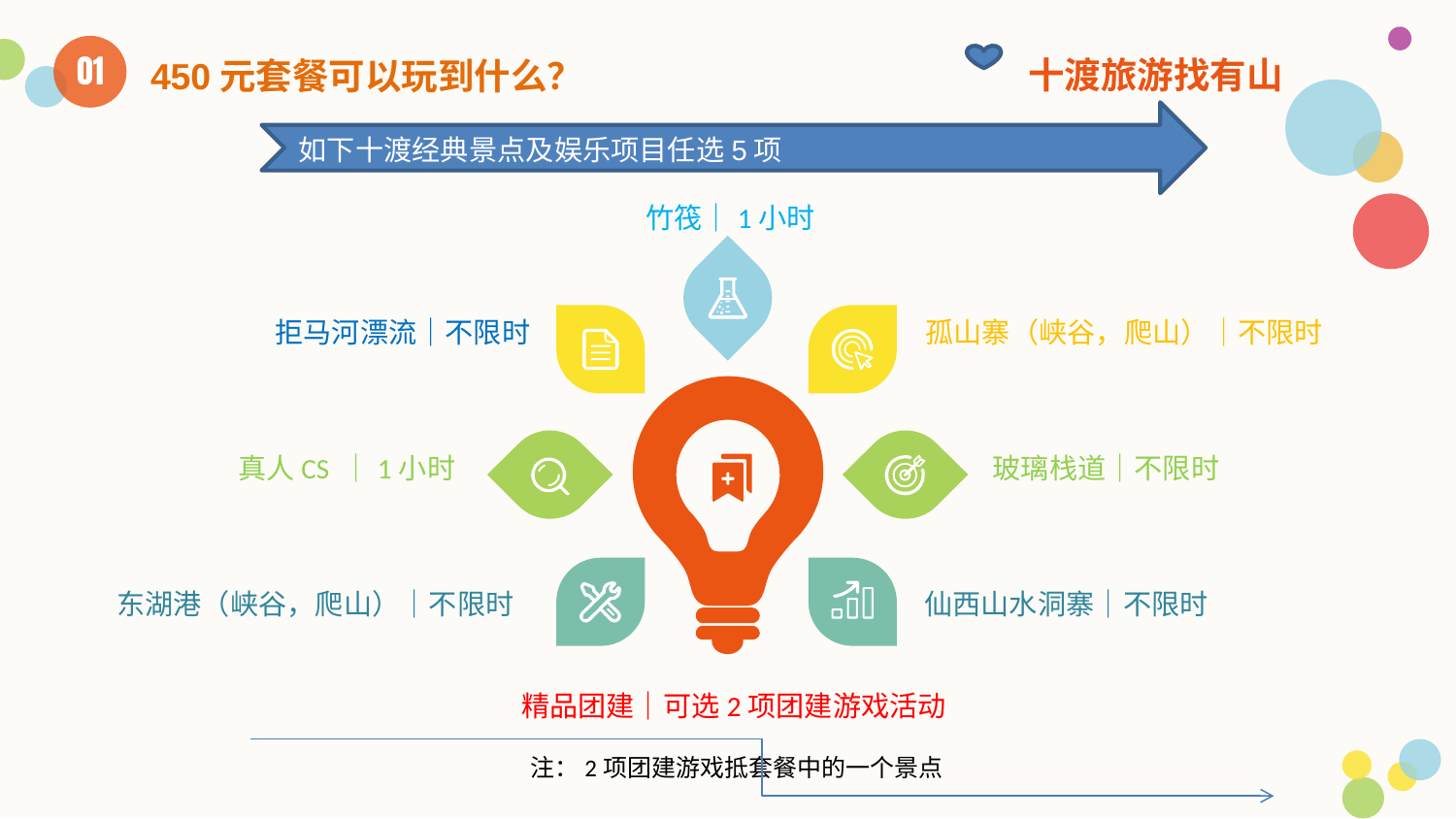

十渡旅游找有山
01
450元套餐可以玩到什么？

如下十渡经典景点及娱乐项目任选5项

竹筏｜1小时

拒马河漂流｜不限时
孤山寨（峡谷，爬山）｜不限时

真人CS ｜1小时
玻璃栈道｜不限时

东湖港（峡谷，爬山）｜不限时

仙西山水洞寨｜不限时

精品团建｜可选2项团建游戏活动

注：2项团建游戏抵套餐中的一个景点